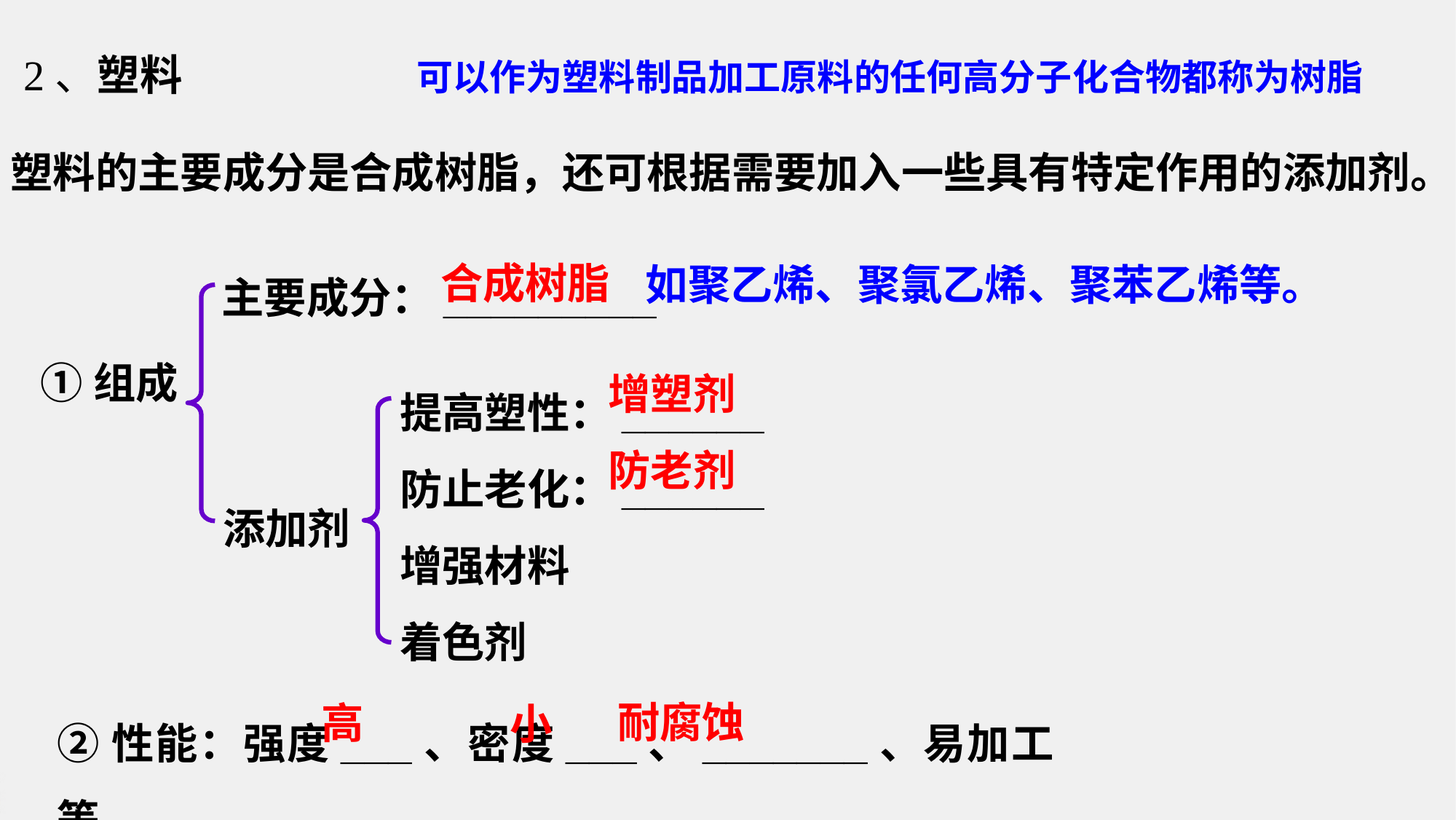

2、塑料
可以作为塑料制品加工原料的任何高分子化合物都称为树脂
塑料的主要成分是合成树脂，还可根据需要加入一些具有特定作用的添加剂。
主要成分：_________

添加剂
合成树脂
如聚乙烯、聚氯乙烯、聚苯乙烯等。
①组成
提高塑性：______
防止老化：______
增强材料
着色剂

增塑剂
防老剂
②性能：强度___、密度___、_______、易加工等。
耐腐蚀
高
小